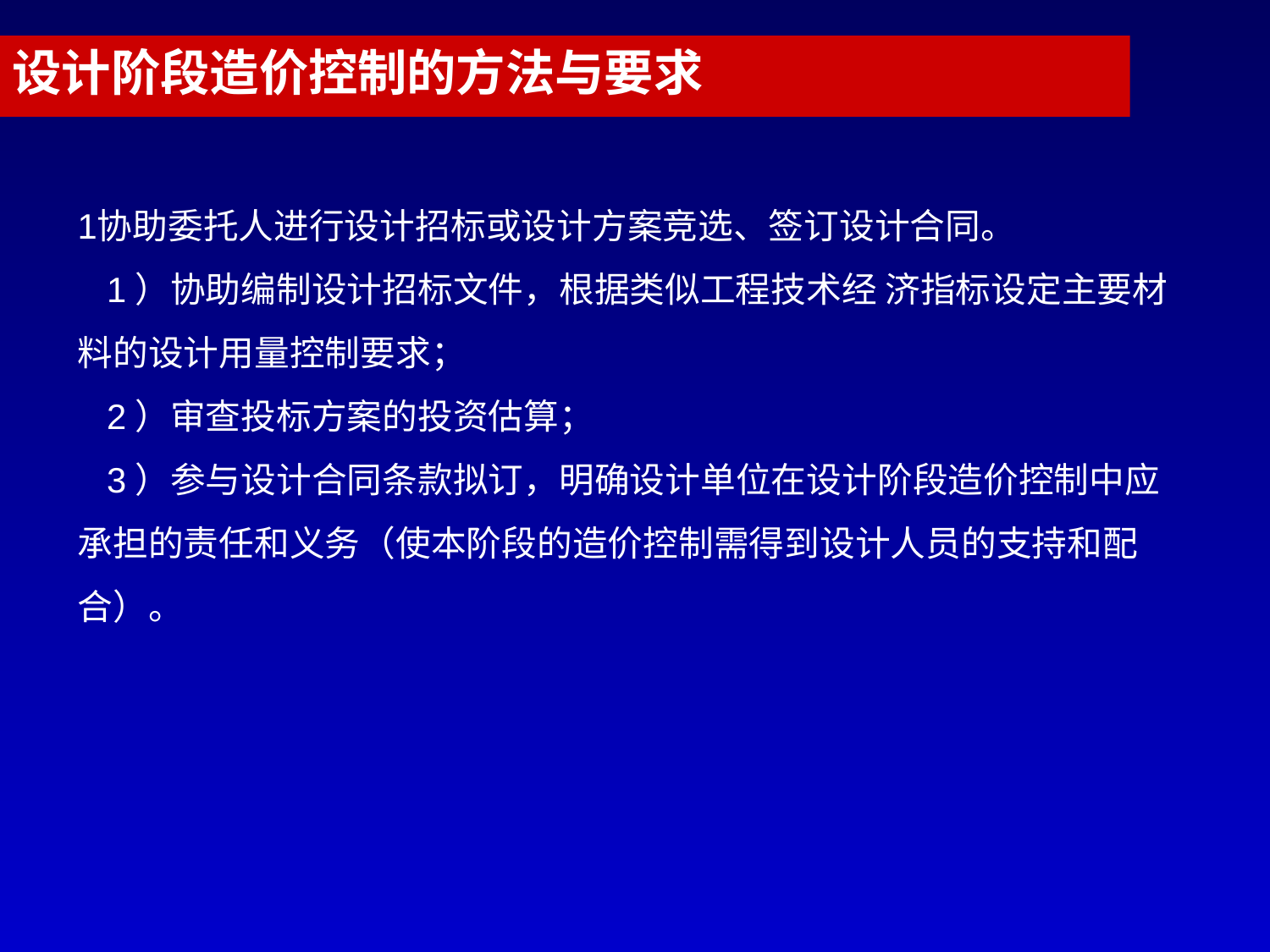

设计阶段造价控制的方法与要求
协助委托人进行设计招标或设计方案竞选、签订设计合同。
   1）协助编制设计招标文件，根据类似工程技术经 济指标设定主要材料的设计用量控制要求；
   2）审查投标方案的投资估算；
   3）参与设计合同条款拟订，明确设计单位在设计阶段造价控制中应承担的责任和义务（使本阶段的造价控制需得到设计人员的支持和配合）。
37